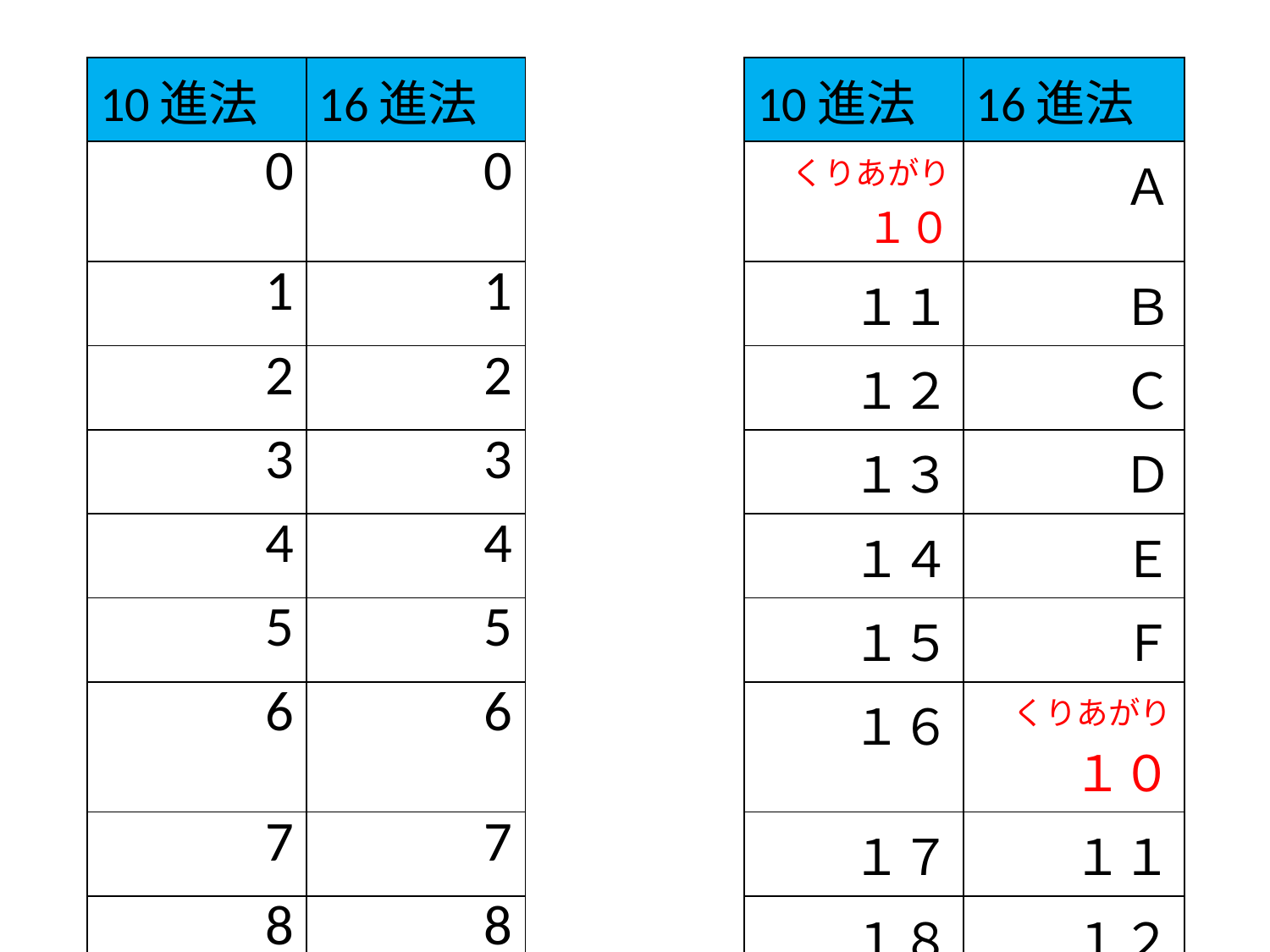

| 10進法 | 16進法 |  | 10進法 | 16進法 |
| --- | --- | --- | --- | --- |
| 0 | 0 |  | くりあがり１０ | Ａ |
| 1 | 1 |  | １１ | Ｂ |
| 2 | 2 |  | １２ | Ｃ |
| 3 | 3 |  | １３ | Ｄ |
| 4 | 4 |  | １４ | Ｅ |
| 5 | 5 |  | １５ | Ｆ |
| 6 | 6 |  | １６ | くりあがり１０ |
| 7 | 7 |  | １７ | １１ |
| 8 | 8 |  | １８ | １２ |
| 9 | 9 |  | １９ | １３ |